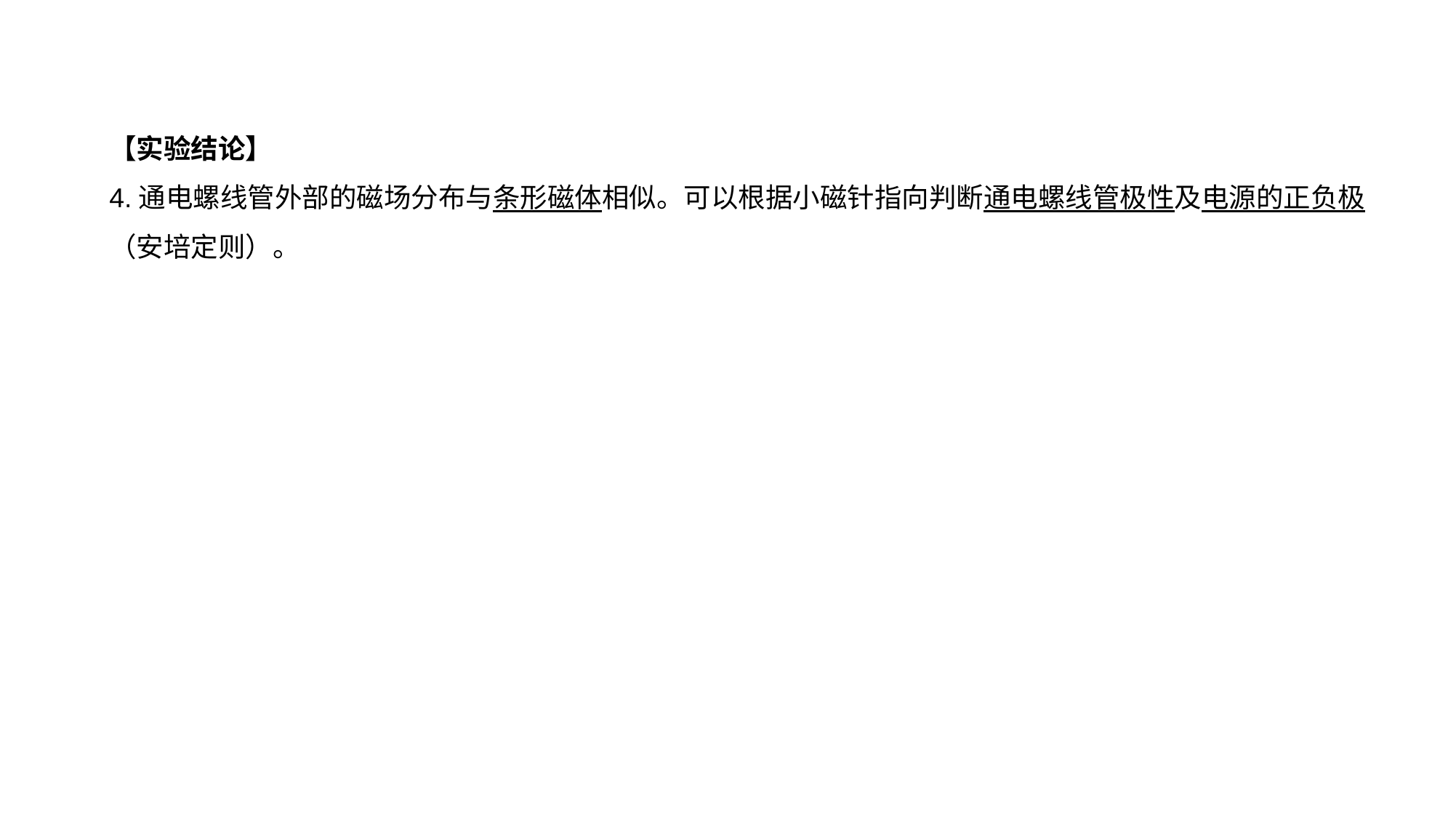

【实验结论】
4.通电螺线管外部的磁场分布与条形磁体相似。可以根据小磁针指向判断通电螺线管极性及电源的正负极（安培定则）。
实验突破 素养提升